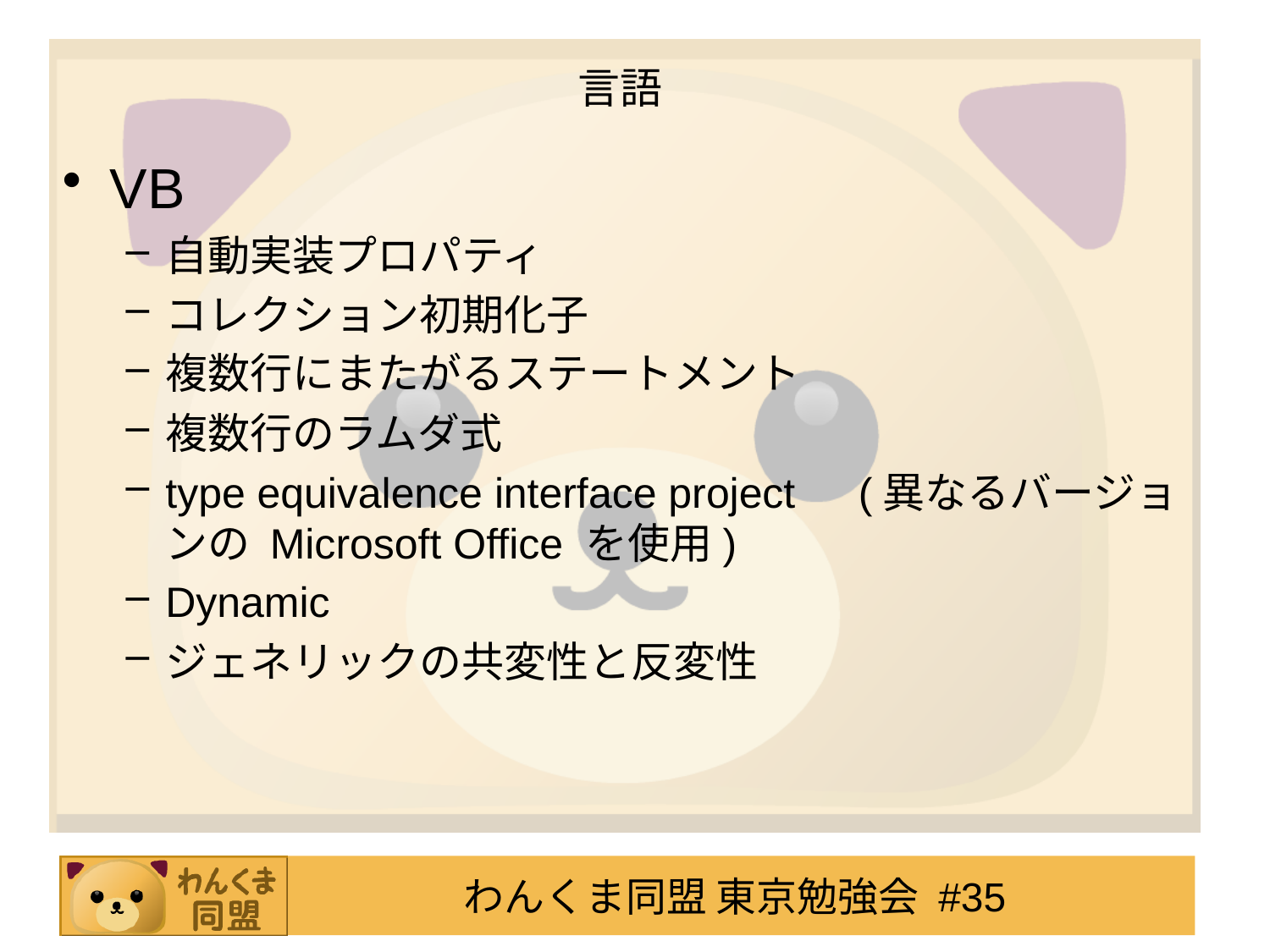

# 言語
VB
自動実装プロパティ
コレクション初期化子
複数行にまたがるステートメント
複数行のラムダ式
type equivalence interface project　(異なるバージョンの Microsoft Office を使用)
Dynamic
ジェネリックの共変性と反変性